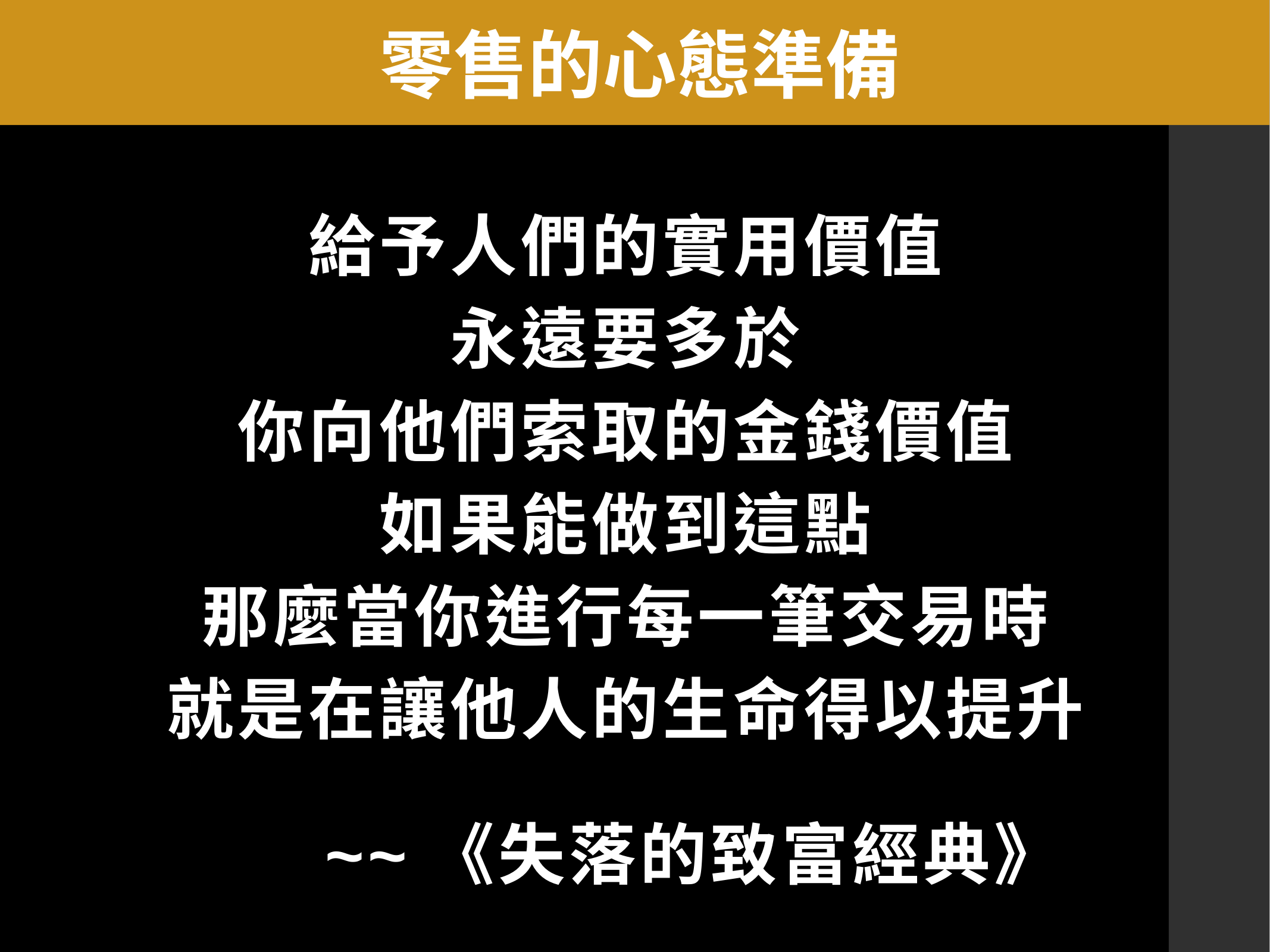

零售的心態準備
給予人們的實用價值
永遠要多於
你向他們索取的金錢價值
如果能做到這點
那麼當你進行每一筆交易時
就是在讓他人的生命得以提升
      ~~《失落的致富經典》